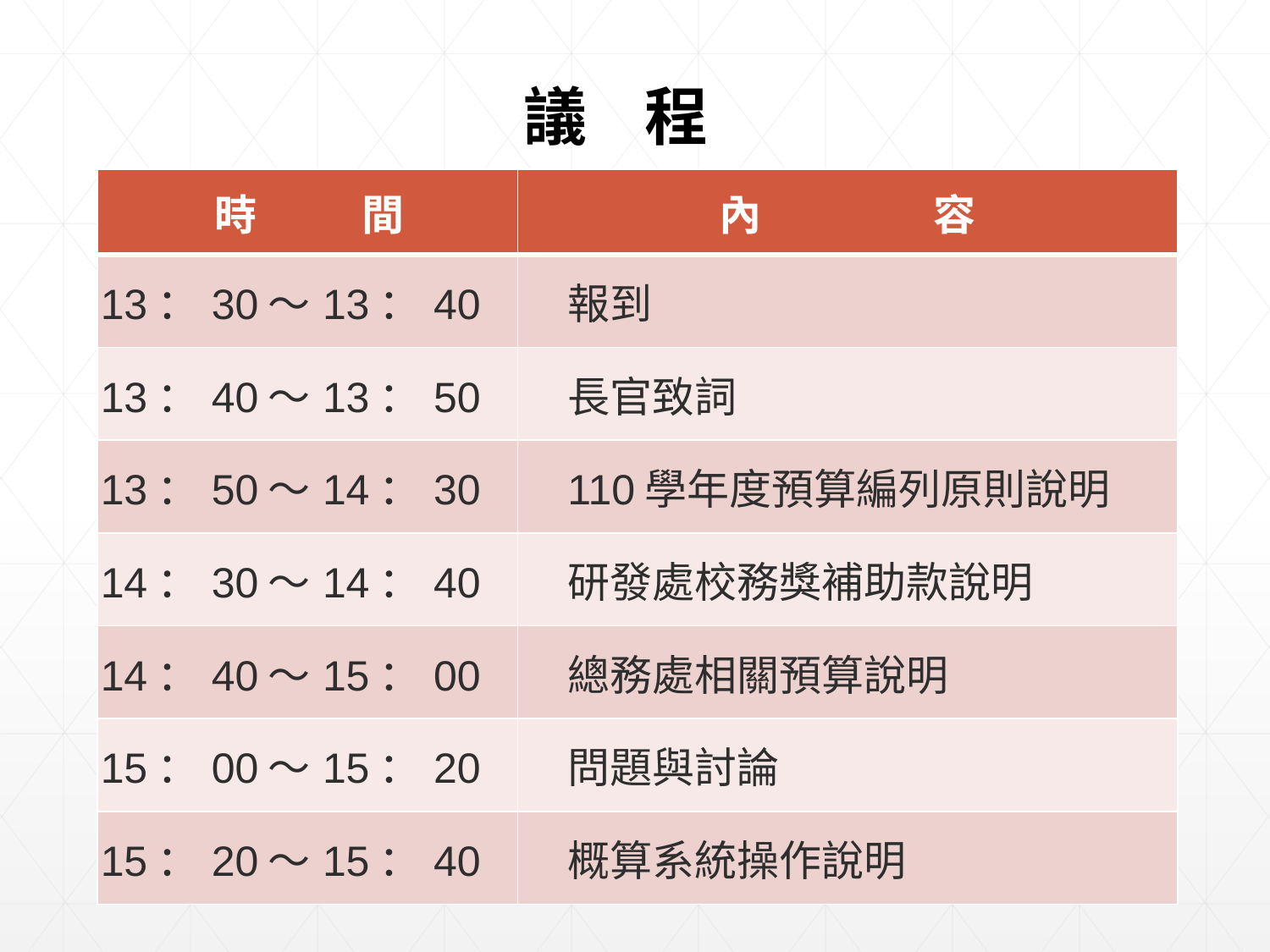

議    程
| 時 間 | 內 容 |
| --- | --- |
| 13：30〜13：40 | 報到 |
| 13：40〜13：50 | 長官致詞 |
| 13：50〜14：30 | 110學年度預算編列原則說明 |
| 14：30〜14：40 | 研發處校務獎補助款說明 |
| 14：40〜15：00 | 總務處相關預算說明 |
| 15：00〜15：20 | 問題與討論 |
| 15：20〜15：40 | 概算系統操作說明 |